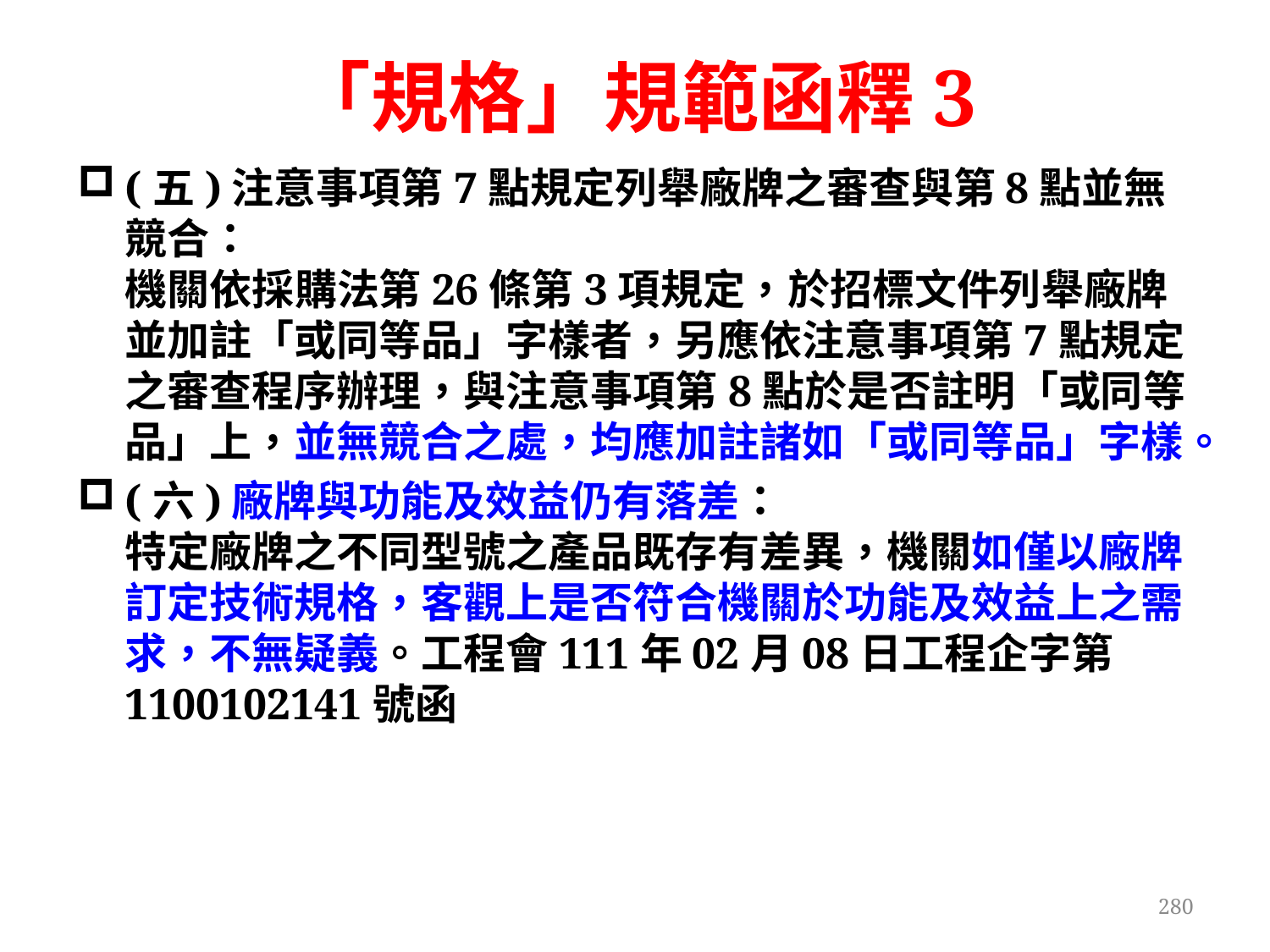

# 「規格」規範函釋3
(五)注意事項第7點規定列舉廠牌之審查與第8點並無競合：
機關依採購法第26條第3項規定，於招標文件列舉廠牌並加註「或同等品」字樣者，另應依注意事項第7點規定之審查程序辦理，與注意事項第8點於是否註明「或同等品」上，並無競合之處，均應加註諸如「或同等品」字樣。
(六)廠牌與功能及效益仍有落差：
特定廠牌之不同型號之產品既存有差異，機關如僅以廠牌訂定技術規格，客觀上是否符合機關於功能及效益上之需求，不無疑義。工程會111年02月08日工程企字第1100102141號函
280